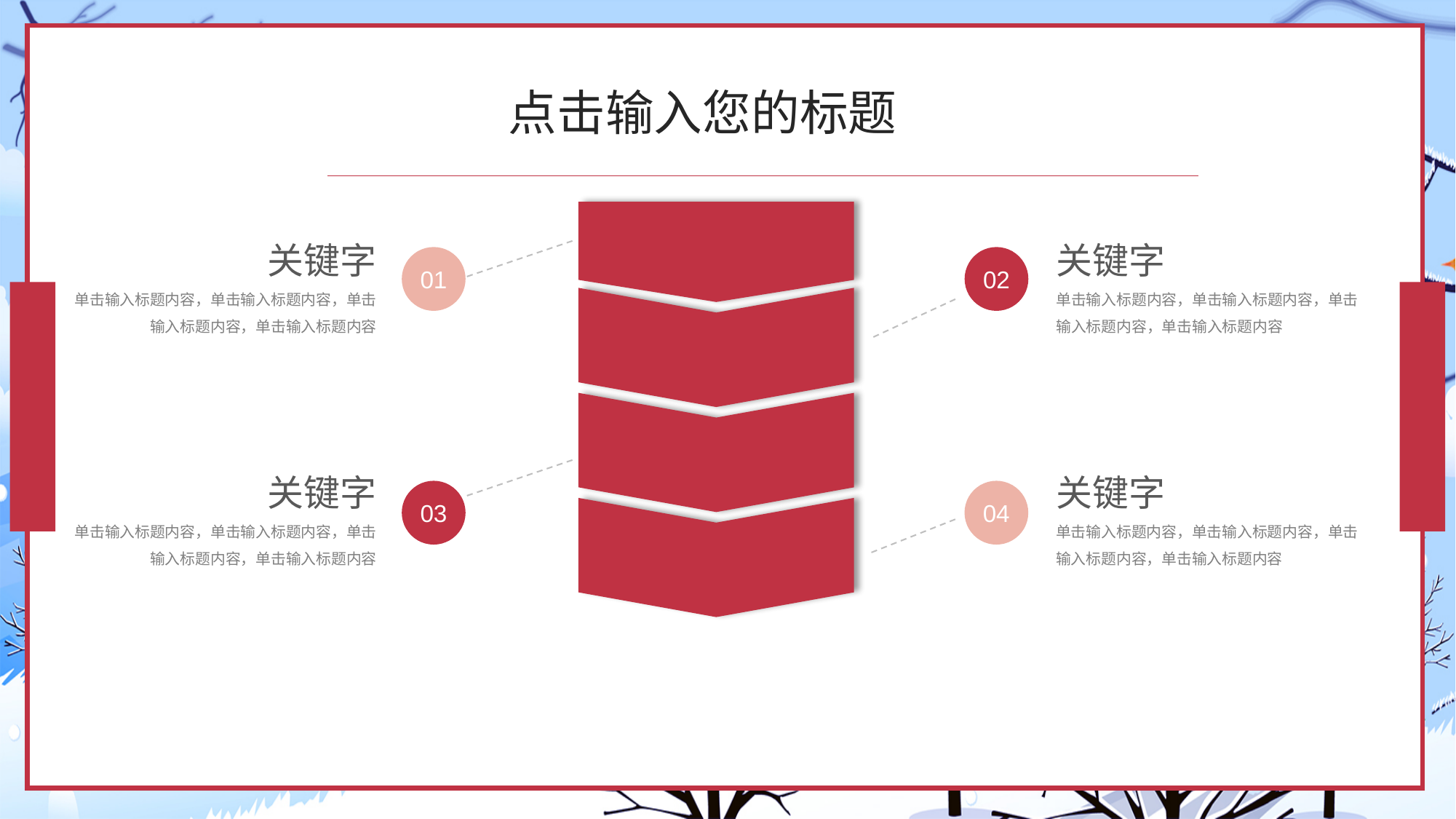

点击输入您的标题
关键字
单击输入标题内容，单击输入标题内容，单击输入标题内容，单击输入标题内容

01
关键字
单击输入标题内容，单击输入标题内容，单击输入标题内容，单击输入标题内容

02

关键字
单击输入标题内容，单击输入标题内容，单击输入标题内容，单击输入标题内容

03
关键字
单击输入标题内容，单击输入标题内容，单击输入标题内容，单击输入标题内容

04